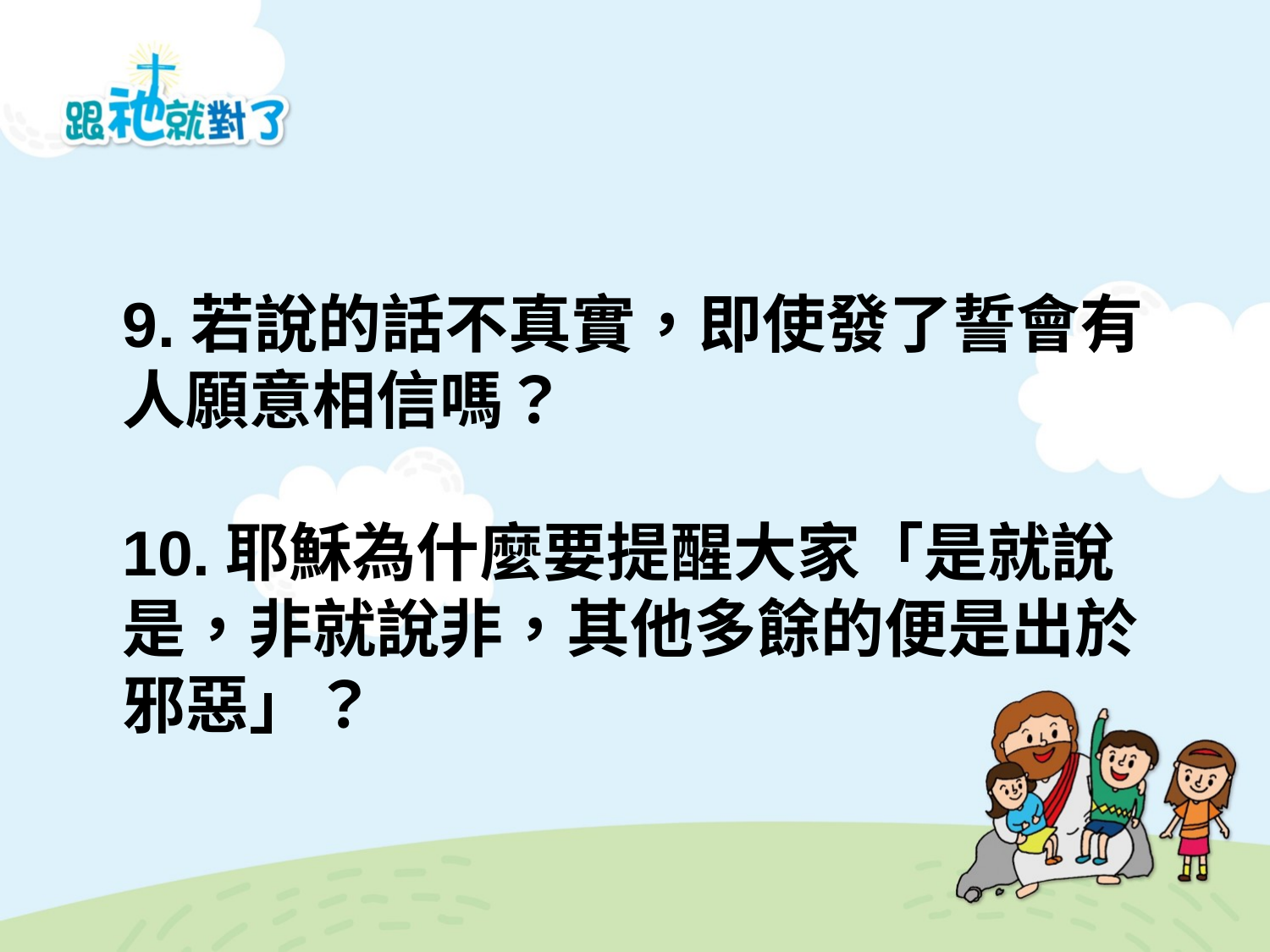

9.若說的話不真實，即使發了誓會有人願意相信嗎？

10.耶穌為什麼要提醒大家「是就說是，非就說非，其他多餘的便是出於邪惡」？